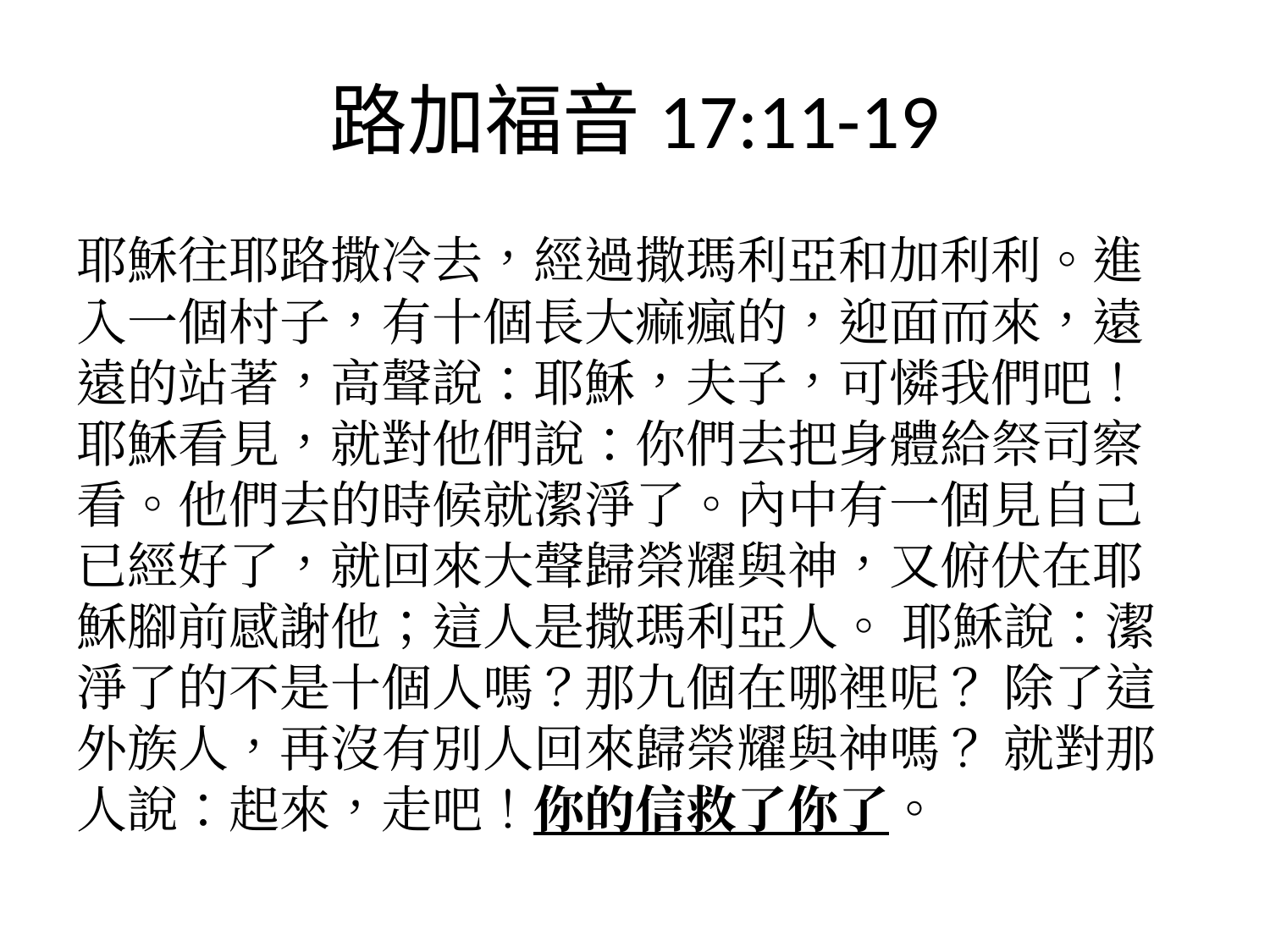

# 路加福音17:11-19
耶穌往耶路撒冷去，經過撒瑪利亞和加利利。進入一個村子，有十個長大痲瘋的，迎面而來，遠遠的站著，高聲說：耶穌，夫子，可憐我們吧！耶穌看見，就對他們說：你們去把身體給祭司察看。他們去的時候就潔淨了。內中有一個見自己已經好了，就回來大聲歸榮耀與神，又俯伏在耶穌腳前感謝他；這人是撒瑪利亞人。 耶穌說：潔淨了的不是十個人嗎？那九個在哪裡呢？ 除了這外族人，再沒有別人回來歸榮耀與神嗎？ 就對那人說：起來，走吧！你的信救了你了。